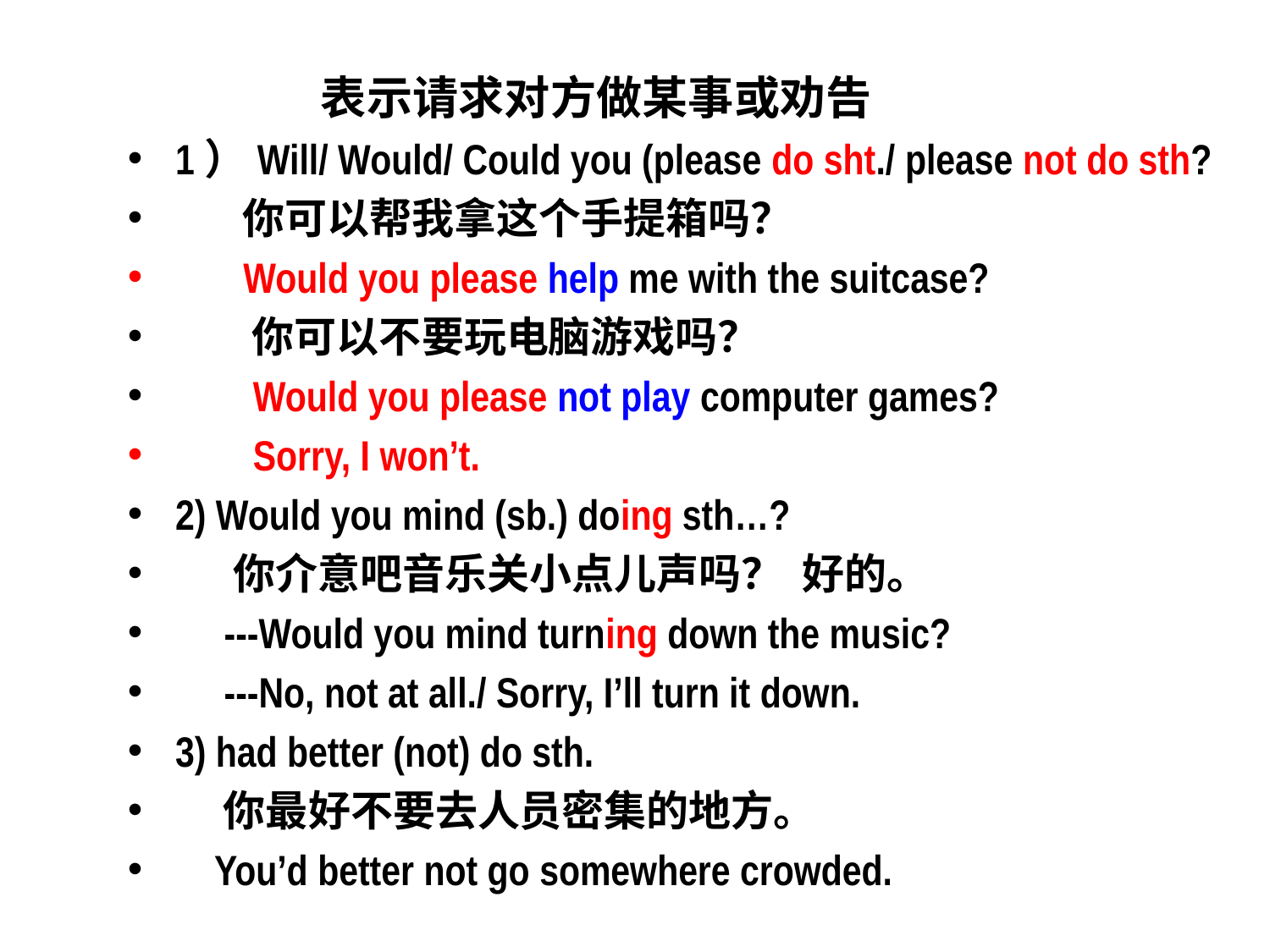

# 表示请求对方做某事或劝告
1）Will/ Would/ Could you (please do sht./ please not do sth?
      你可以帮我拿这个手提箱吗？
       Would you please help me with the suitcase?
       你可以不要玩电脑游戏吗？
        Would you please not play computer games?
        Sorry, I won’t.
2) Would you mind (sb.) doing sth…?
     你介意吧音乐关小点儿声吗？  好的。
     ---Would you mind turning down the music?
     ---No, not at all./ Sorry, I’ll turn it down.
3) had better (not) do sth.
    你最好不要去人员密集的地方。
    You’d better not go somewhere crowded.